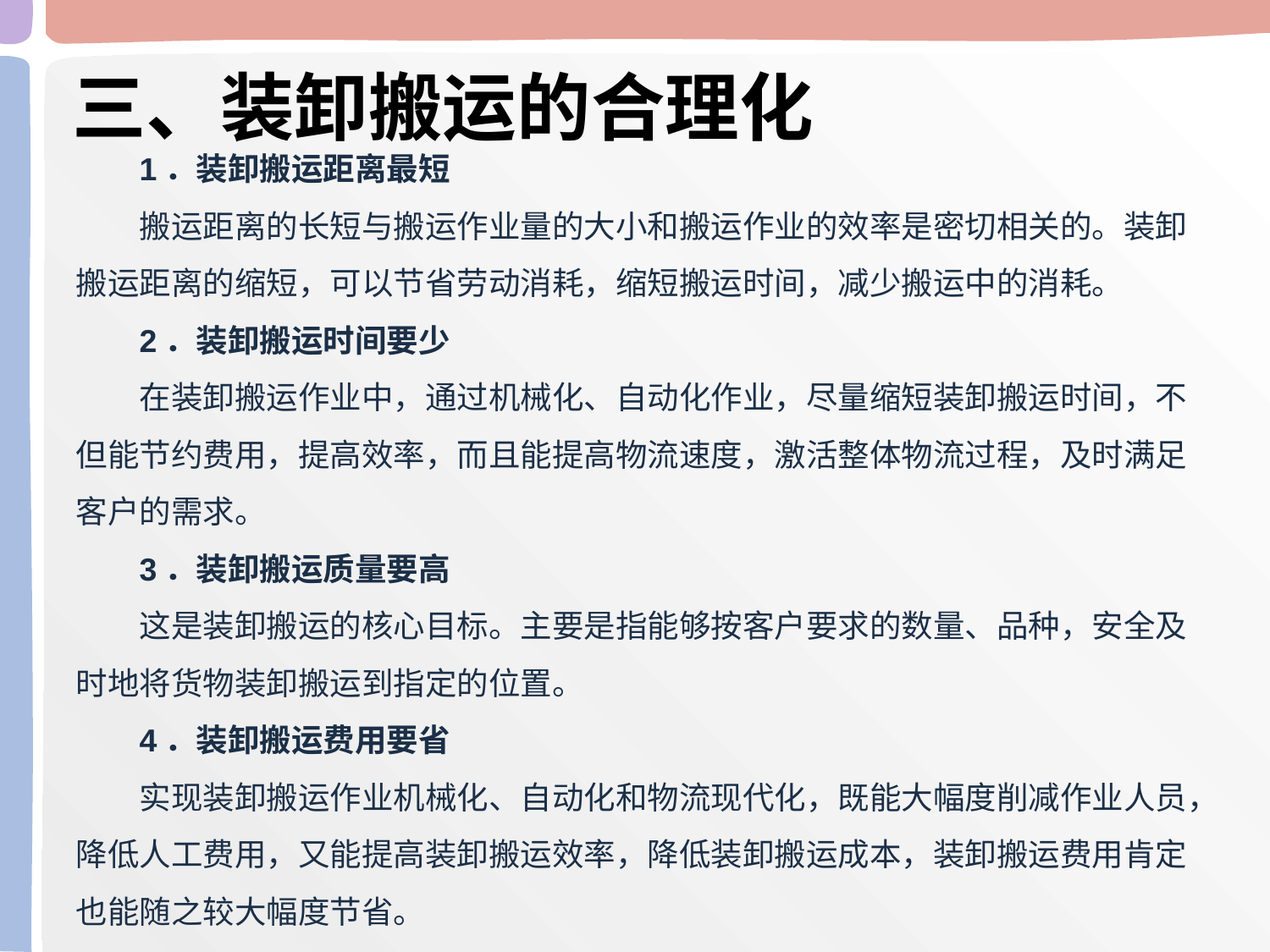

三、装卸搬运的合理化
1．装卸搬运距离最短
搬运距离的长短与搬运作业量的大小和搬运作业的效率是密切相关的。装卸搬运距离的缩短，可以节省劳动消耗，缩短搬运时间，减少搬运中的消耗。
2．装卸搬运时间要少
在装卸搬运作业中，通过机械化、自动化作业，尽量缩短装卸搬运时间，不但能节约费用，提高效率，而且能提高物流速度，激活整体物流过程，及时满足客户的需求。
3．装卸搬运质量要高
这是装卸搬运的核心目标。主要是指能够按客户要求的数量、品种，安全及时地将货物装卸搬运到指定的位置。
4．装卸搬运费用要省
实现装卸搬运作业机械化、自动化和物流现代化，既能大幅度削减作业人员，降低人工费用，又能提高装卸搬运效率，降低装卸搬运成本，装卸搬运费用肯定也能随之较大幅度节省。